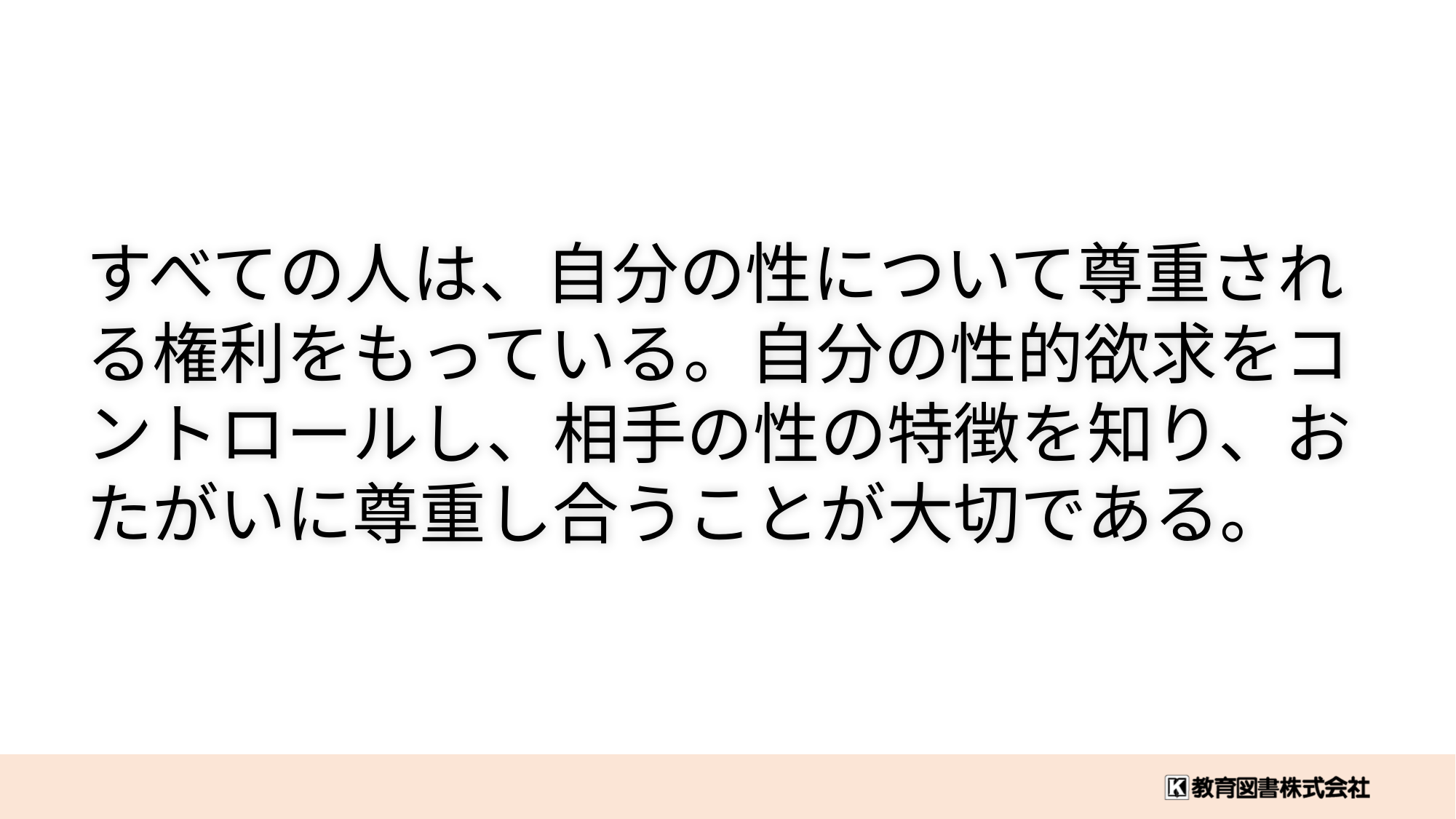

すべての人は、自分の性について尊重される権利をもっている。自分の性的欲求をコントロールし、相手の性の特徴を知り、おたがいに尊重し合うことが大切である。